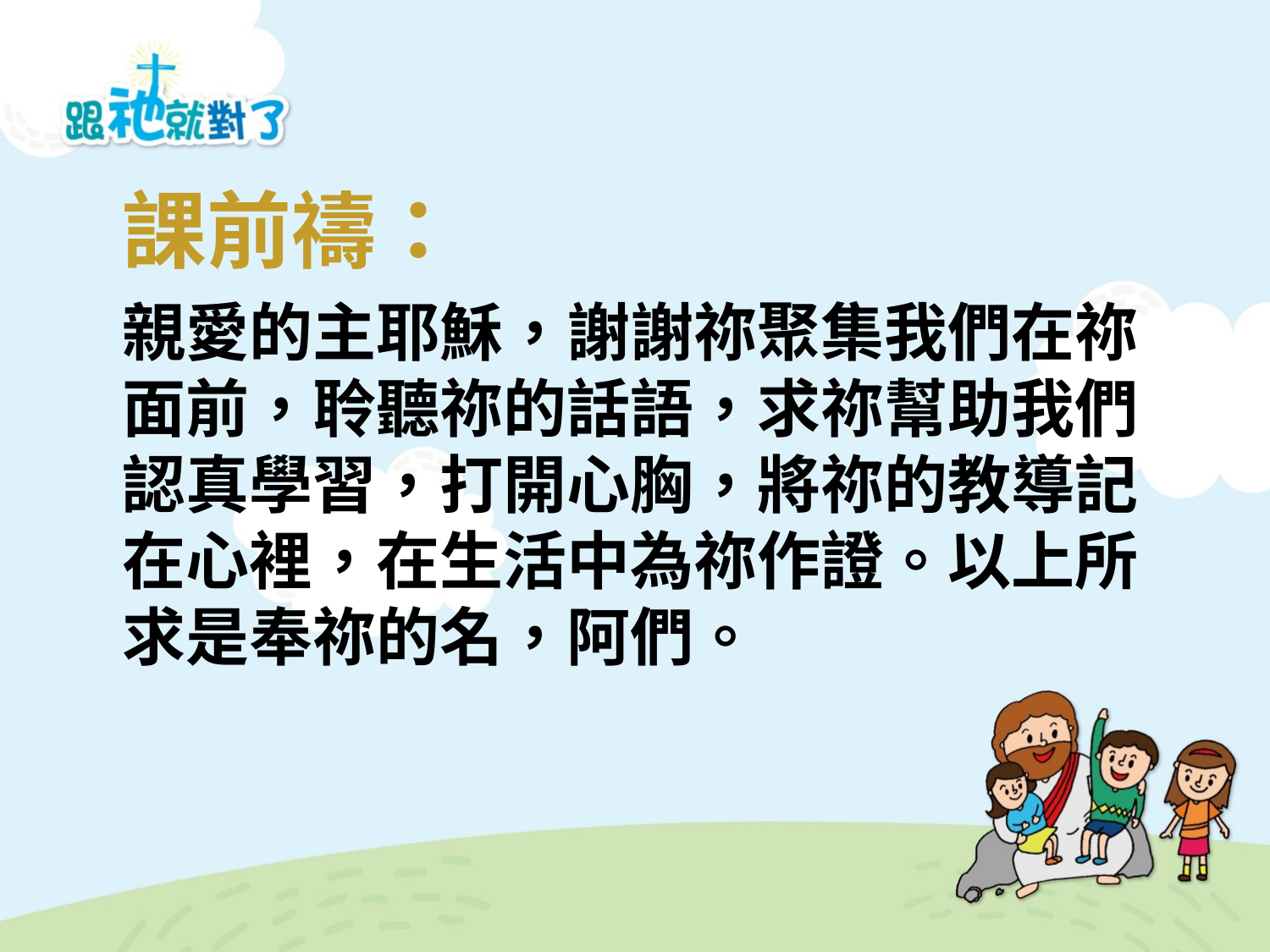

課前禱：
親愛的主耶穌，謝謝祢聚集我們在祢面前，聆聽祢的話語，求祢幫助我們認真學習，打開心胸，將祢的教導記在心裡，在生活中為祢作證。以上所求是奉祢的名，阿們。